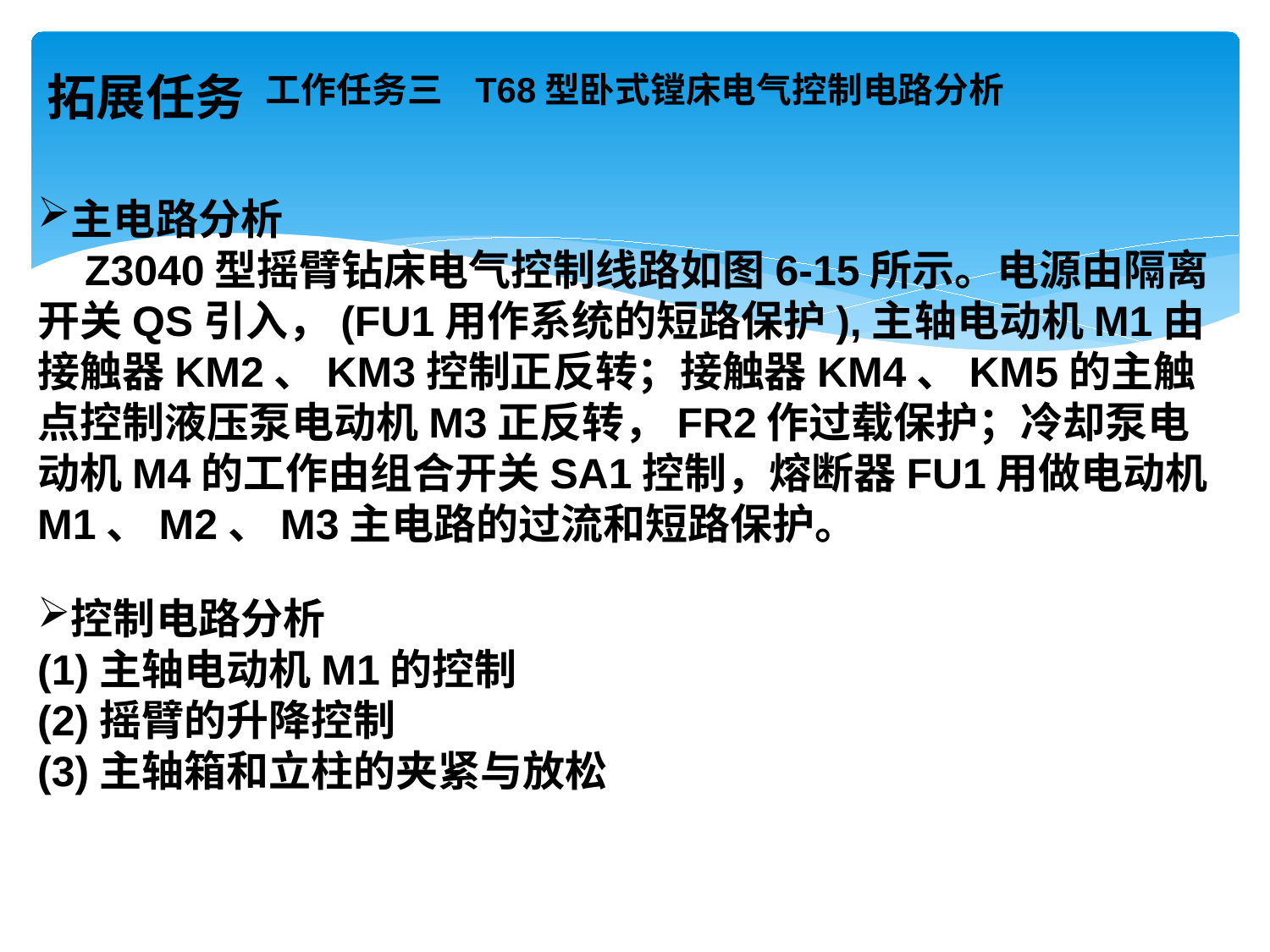

# 工作任务三   T68型卧式镗床电气控制电路分析
拓展任务
主电路分析
    Z3040型摇臂钻床电气控制线路如图6-15所示。电源由隔离开关QS引入，(FU1用作系统的短路保护),主轴电动机M1由接触器KM2、KM3控制正反转；接触器KM4、KM5的主触点控制液压泵电动机M3正反转，FR2作过载保护；冷却泵电动机M4的工作由组合开关SA1控制，熔断器FU1用做电动机M1、M2、M3主电路的过流和短路保护。

控制电路分析
(1)主轴电动机M1的控制
(2)摇臂的升降控制
(3)主轴箱和立柱的夹紧与放松